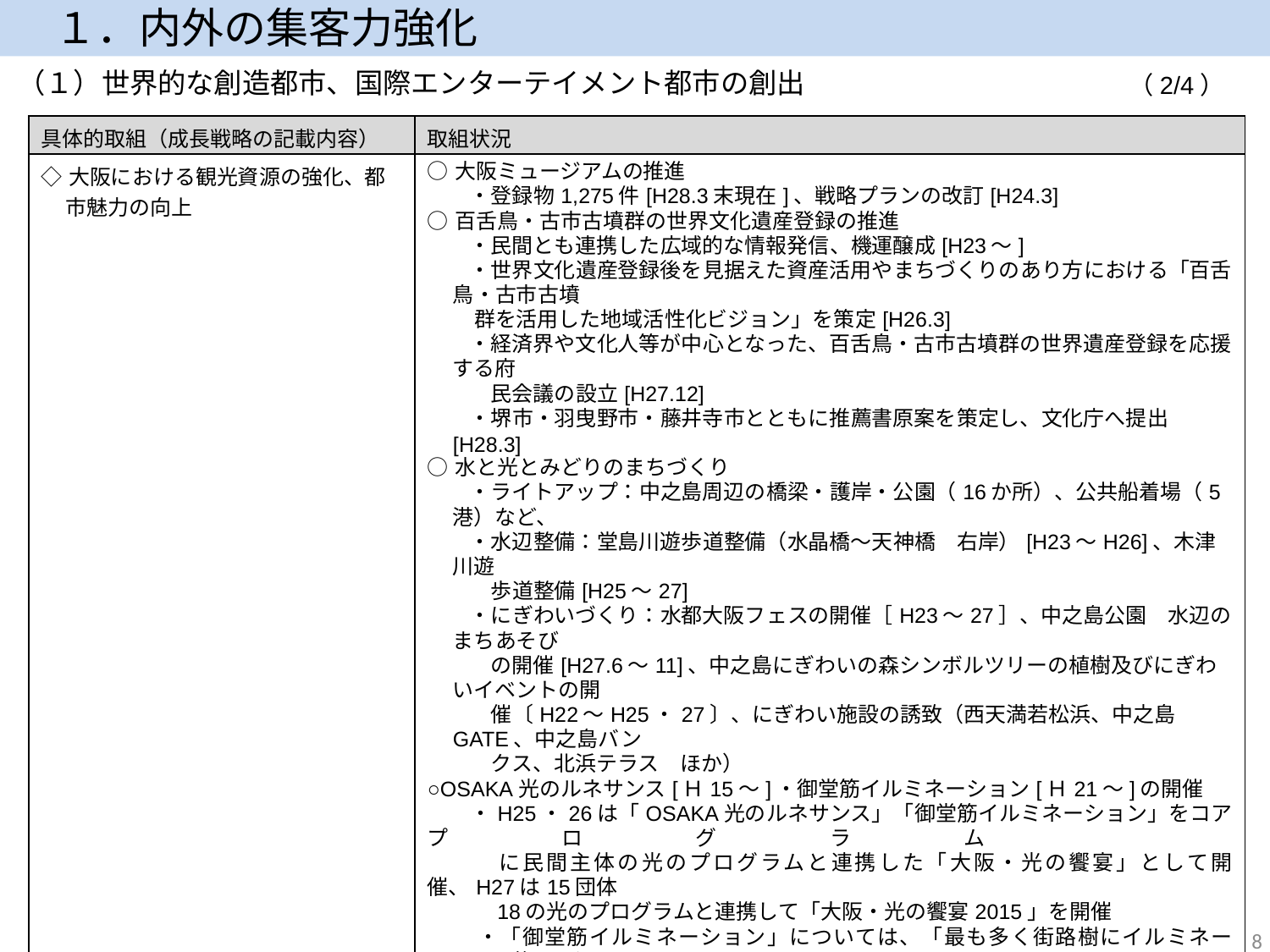

１．内外の集客力強化
（１）世界的な創造都市、国際エンターテイメント都市の創出
（2/4）
| 具体的取組（成長戦略の記載内容） | 取組状況 |
| --- | --- |
| ◇大阪における観光資源の強化、都市魅力の向上 | ○大阪ミュージアムの推進 　　・登録物1,275件[H28.3末現在]、戦略プランの改訂[H24.3] ○百舌鳥・古市古墳群の世界文化遺産登録の推進 　　・民間とも連携した広域的な情報発信、機運醸成[H23～] 　　・世界文化遺産登録後を見据えた資産活用やまちづくりのあり方における「百舌鳥・古市古墳 　群を活用した地域活性化ビジョン」を策定[H26.3] 　　・経済界や文化人等が中心となった、百舌鳥・古市古墳群の世界遺産登録を応援する府　　　　 　　　民会議の設立[H27.12] 　　・堺市・羽曳野市・藤井寺市とともに推薦書原案を策定し、文化庁へ提出[H28.3] ○水と光とみどりのまちづくり 　　・ライトアップ：中之島周辺の橋梁・護岸・公園（16か所）、公共船着場（5港）など、 　　・水辺整備：堂島川遊歩道整備（水晶橋～天神橋　右岸）[H23～H26]、木津川遊　 　　　歩道整備[H25～27] 　　・にぎわいづくり：水都大阪フェスの開催［H23～27］、中之島公園　水辺のまちあそび 　　　の開催[H27.6～11]、中之島にぎわいの森シンボルツリーの植樹及びにぎわいイベントの開 　　　催〔H22～H25・27〕、にぎわい施設の誘致（西天満若松浜、中之島GATE、中之島バン 　　　クス、北浜テラス　ほか） ○OSAKA光のルネサンス[Ｈ15～]・御堂筋イルミネーション[Ｈ21～]の開催 　　・H25・26は「OSAKA光のルネサンス」「御堂筋イルミネーション」をコアプログラム　 　　　に民間主体の光のプログラムと連携した「大阪・光の饗宴」として開催、H27は15団体　 　　　18の光のプログラムと連携して「大阪・光の饗宴2015」を開催 　　 ・「御堂筋イルミネーション」については、「最も多く街路樹にイルミネーションを施した通り」として ギネス世界記録®に認定[H27.1]　 ○大阪城エリアの観光拠点化に向けた取組み 　　大阪城公園において民間事業者による公園及び公園施設の一体的な管理・運営を行う　 　　パークマネジメント事業（PMO）開始［H27.4～］ 　（次ページに続く） |
8